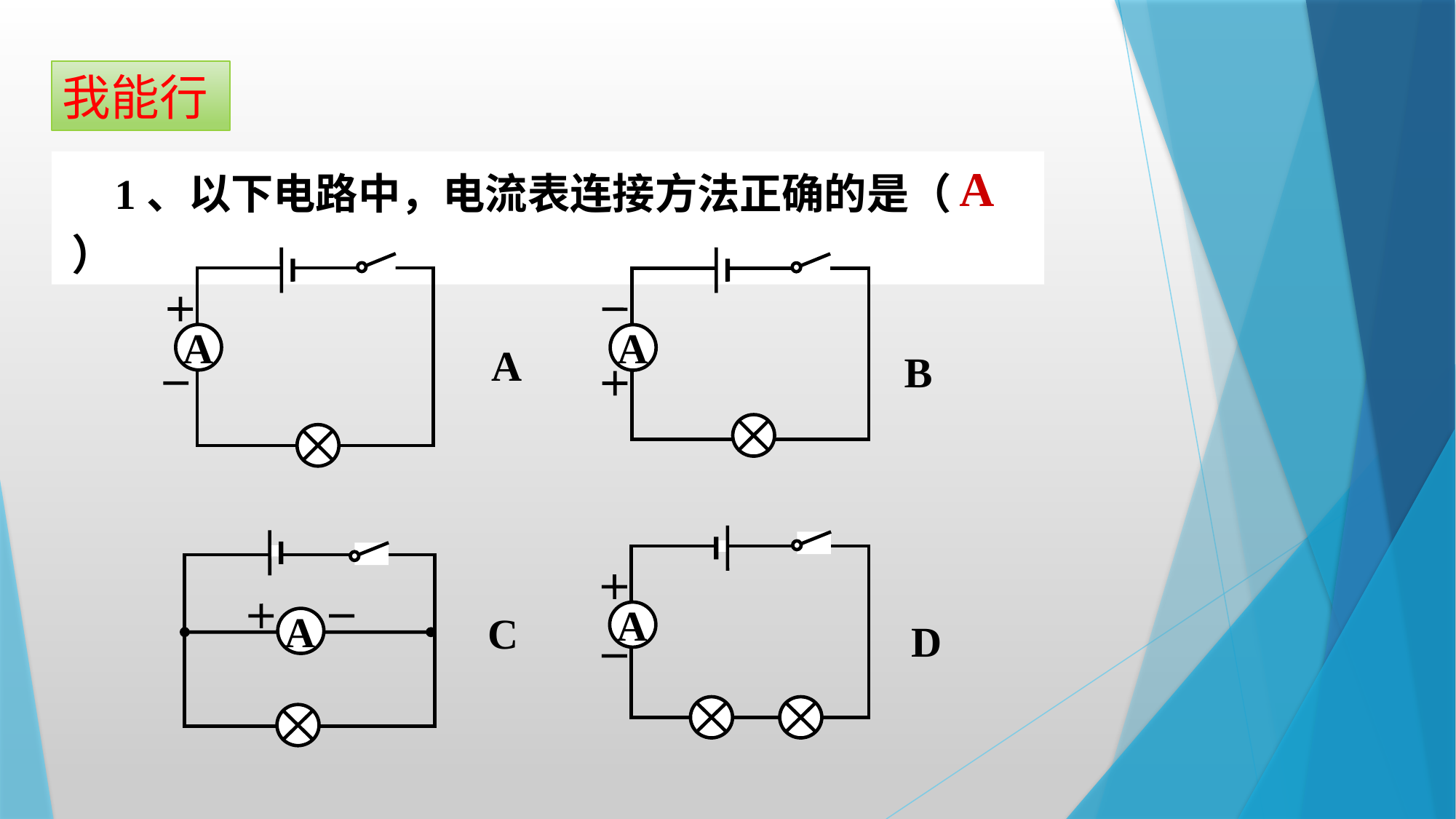

我能行
　1、以下电路中，电流表连接方法正确的是（       ）
A

A

A

A
B

A

A

C
D